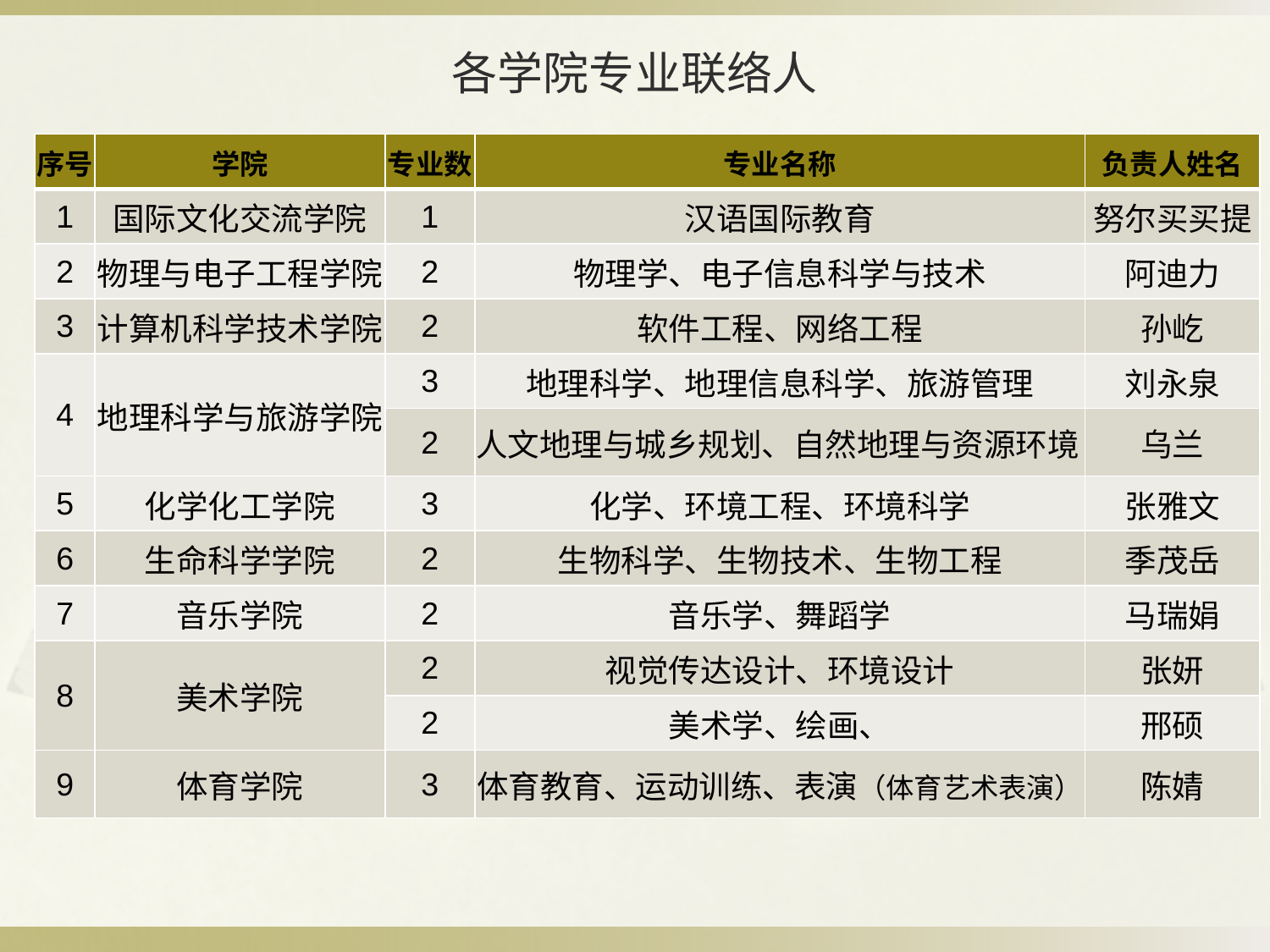

# 各学院专业联络人
| 序号 | 学院 | 专业数 | 专业名称 | 负责人姓名 |
| --- | --- | --- | --- | --- |
| 1 | 国际文化交流学院 | 1 | 汉语国际教育 | 努尔买买提 |
| 2 | 物理与电子工程学院 | 2 | 物理学、电子信息科学与技术 | 阿迪力 |
| 3 | 计算机科学技术学院 | 2 | 软件工程、网络工程 | 孙屹 |
| 4 | 地理科学与旅游学院 | 3 | 地理科学、地理信息科学、旅游管理 | 刘永泉 |
|  |  | 2 | 人文地理与城乡规划、自然地理与资源环境 | 乌兰 |
| 5 | 化学化工学院 | 3 | 化学、环境工程、环境科学 | 张雅文 |
| 6 | 生命科学学院 | 2 | 生物科学、生物技术、生物工程 | 季茂岳 |
| 7 | 音乐学院 | 2 | 音乐学、舞蹈学 | 马瑞娟 |
| 8 | 美术学院 | 2 | 视觉传达设计、环境设计 | 张妍 |
|  |  | 2 | 美术学、绘画、 | 邢硕 |
| 9 | 体育学院 | 3 | 体育教育、运动训练、表演（体育艺术表演） | 陈婧 |